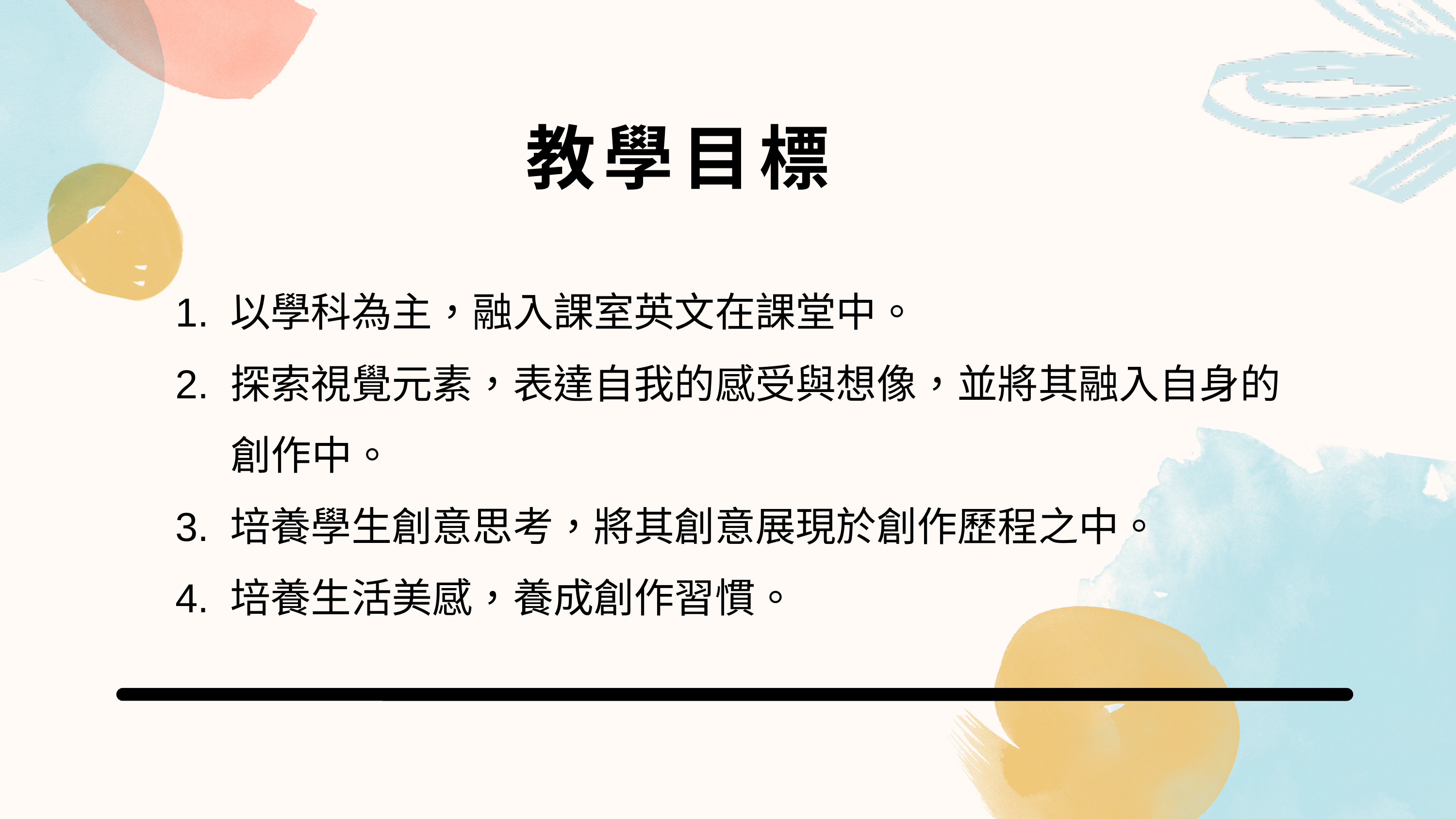

教學目標
1. 以學科為主，融入課室英文在課堂中。
2. 探索視覺元素，表達自我的感受與想像，並將其融入自身的
     創作中。
3. 培養學生創意思考，將其創意展現於創作歷程之中。
4. 培養生活美感，養成創作習慣。